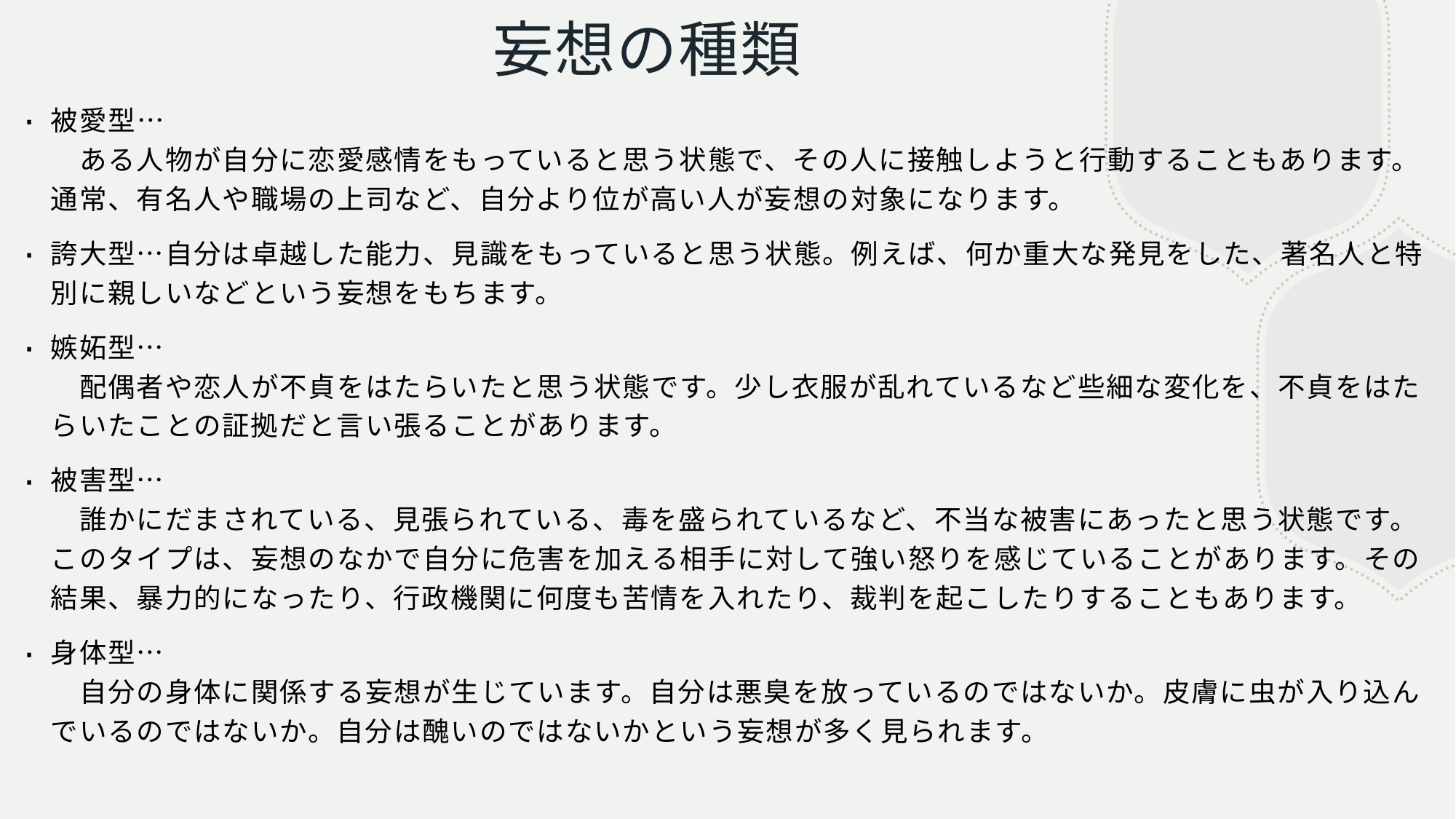

# 妄想の種類
被愛型…
　ある人物が自分に恋愛感情をもっていると思う状態で、その人に接触しようと行動することもあります。通常、有名人や職場の上司など、自分より位が高い人が妄想の対象になります。
誇大型…自分は卓越した能力、見識をもっていると思う状態。例えば、何か重大な発見をした、著名人と特別に親しいなどという妄想をもちます。
嫉妬型…
　配偶者や恋人が不貞をはたらいたと思う状態です。少し衣服が乱れているなど些細な変化を、不貞をはたらいたことの証拠だと言い張ることがあります。
被害型…
　誰かにだまされている、見張られている、毒を盛られているなど、不当な被害にあったと思う状態です。このタイプは、妄想のなかで自分に危害を加える相手に対して強い怒りを感じていることがあります。その結果、暴力的になったり、行政機関に何度も苦情を入れたり、裁判を起こしたりすることもあります。
身体型…
　自分の身体に関係する妄想が生じています。自分は悪臭を放っているのではないか。皮膚に虫が入り込んでいるのではないか。自分は醜いのではないかという妄想が多く見られます。